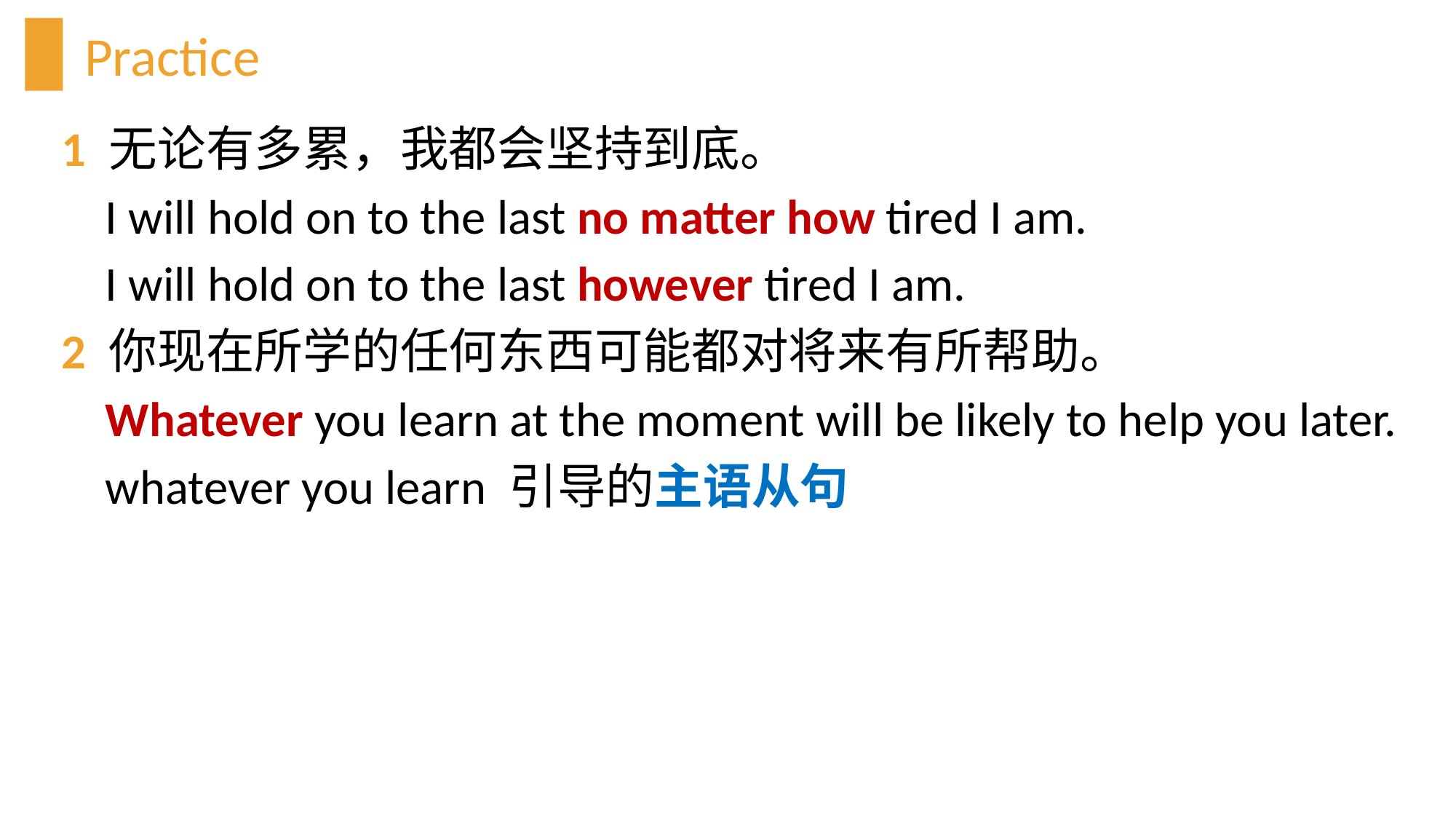

# Practice
1 无论有多累，我都会坚持到底。
    I will hold on to the last no matter how tired I am.
    I will hold on to the last however tired I am.
2 你现在所学的任何东西可能都对将来有所帮助。
    Whatever you learn at the moment will be likely to help you later.
    whatever you learn 引导的主语从句